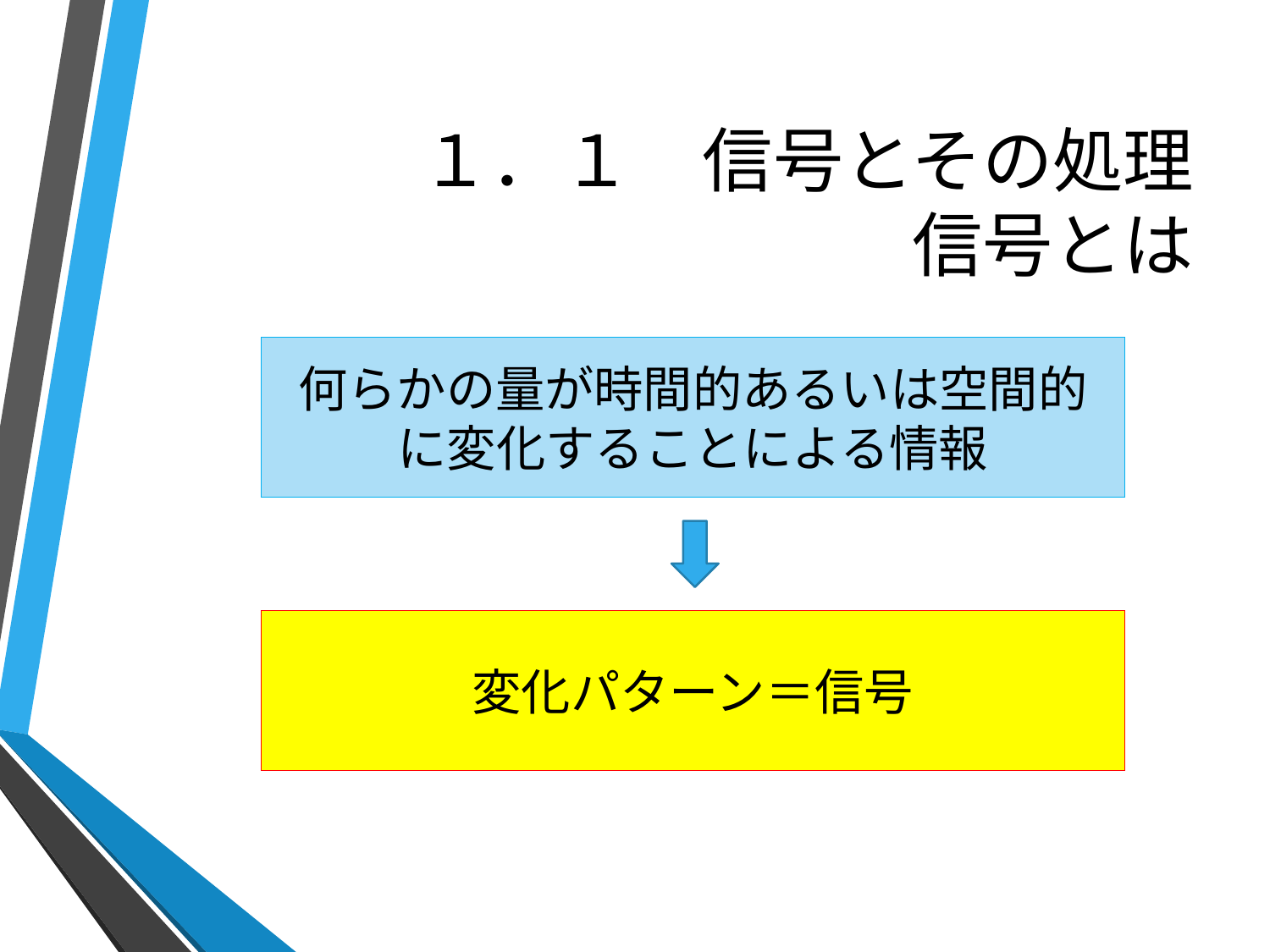

# １．１　信号とその処理 信号とは
何らかの量が時間的あるいは空間的に変化することによる情報

変化パターン＝信号